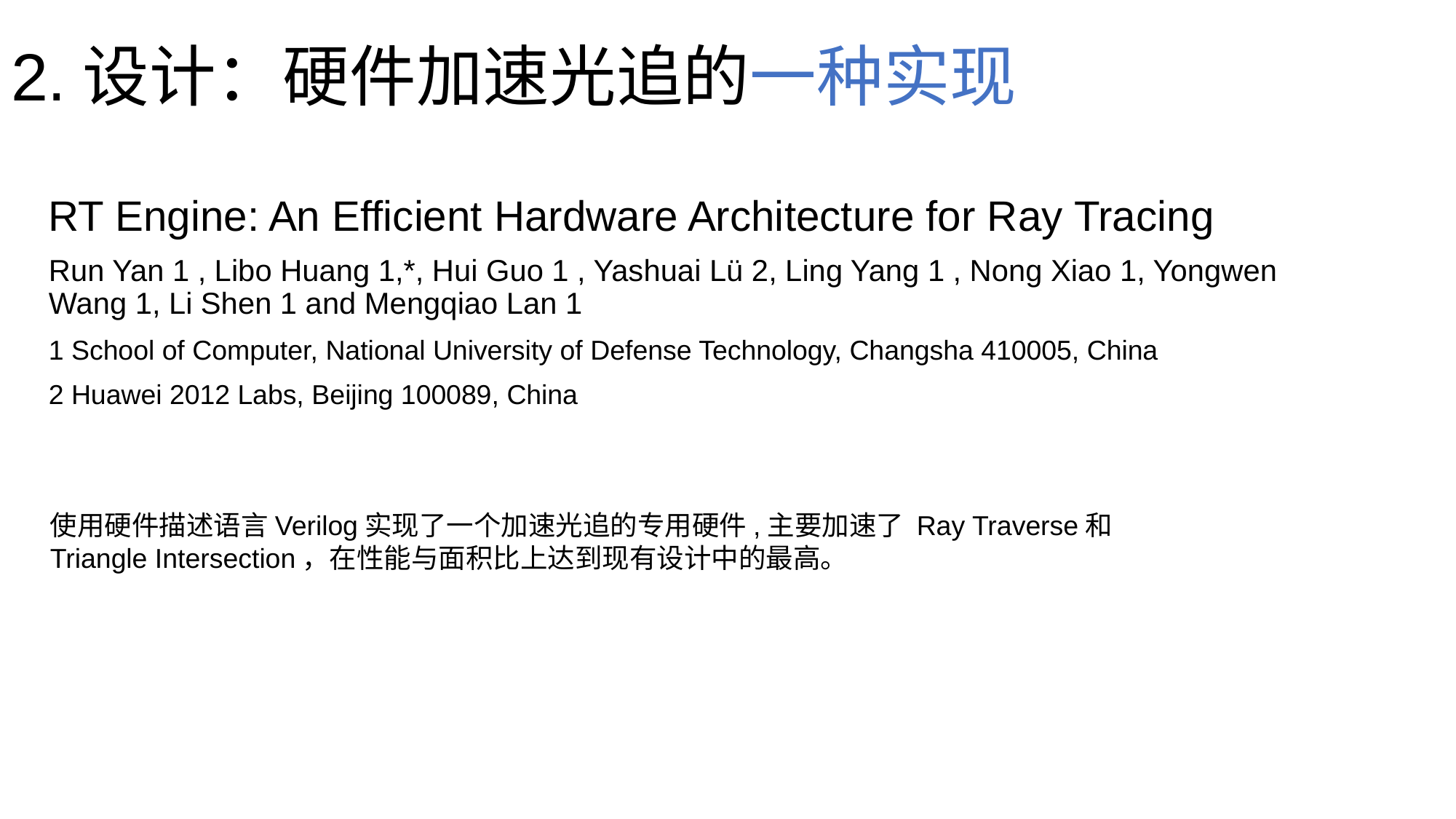

# 2.设计：硬件加速光追的一种实现
RT Engine: An Efficient Hardware Architecture for Ray Tracing
Run Yan 1 , Libo Huang 1,*, Hui Guo 1 , Yashuai Lü 2, Ling Yang 1 , Nong Xiao 1, Yongwen Wang 1, Li Shen 1 and Mengqiao Lan 1
1 School of Computer, National University of Defense Technology, Changsha 410005, China
2 Huawei 2012 Labs, Beijing 100089, China
使用硬件描述语言Verilog实现了一个加速光追的专用硬件,主要加速了 Ray Traverse和 Triangle Intersection，在性能与面积比上达到现有设计中的最高。